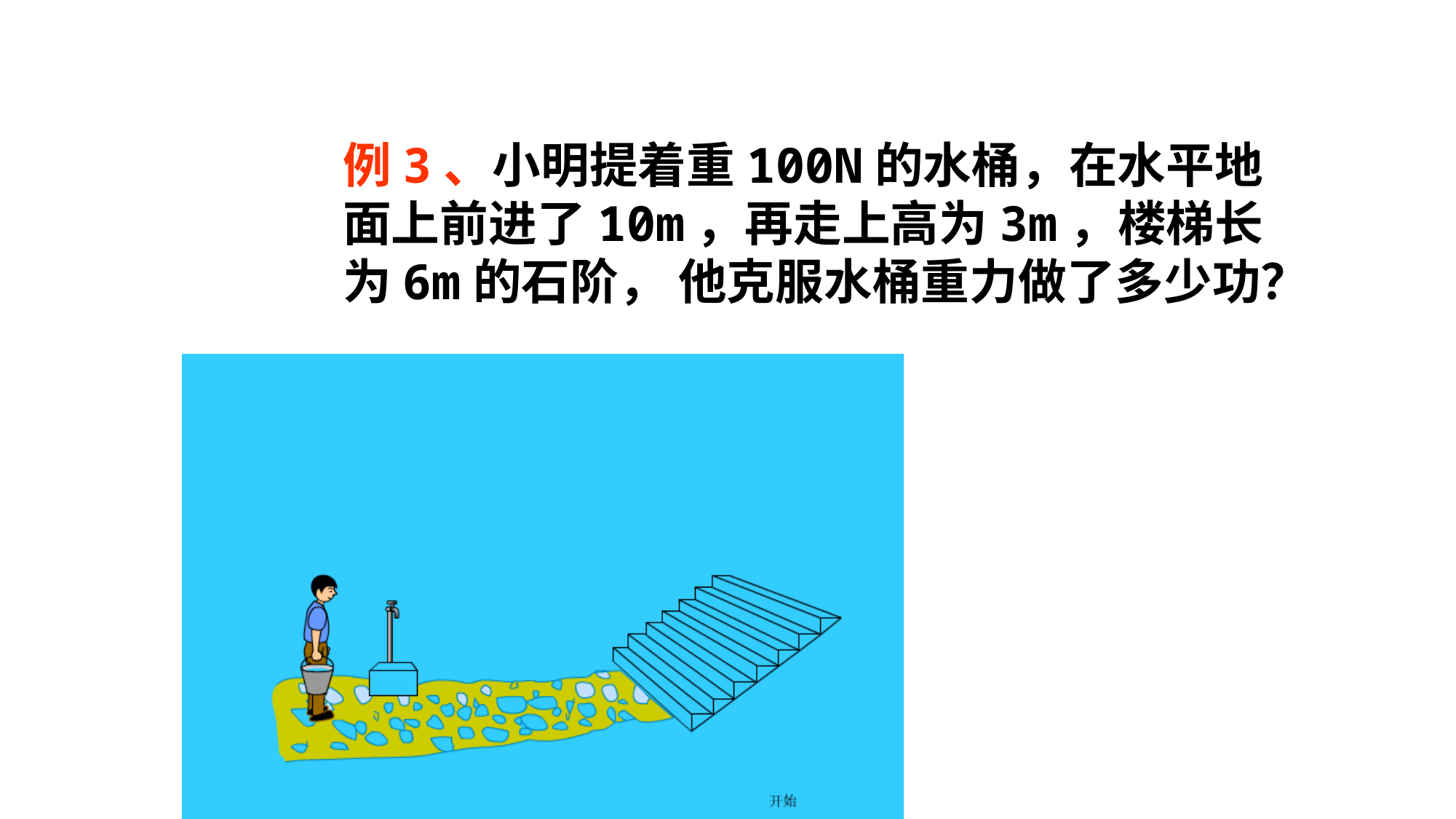

例3、小明提着重100N的水桶，在水平地面上前进了10m，再走上高为3m，楼梯长为6m的石阶， 他克服水桶重力做了多少功？